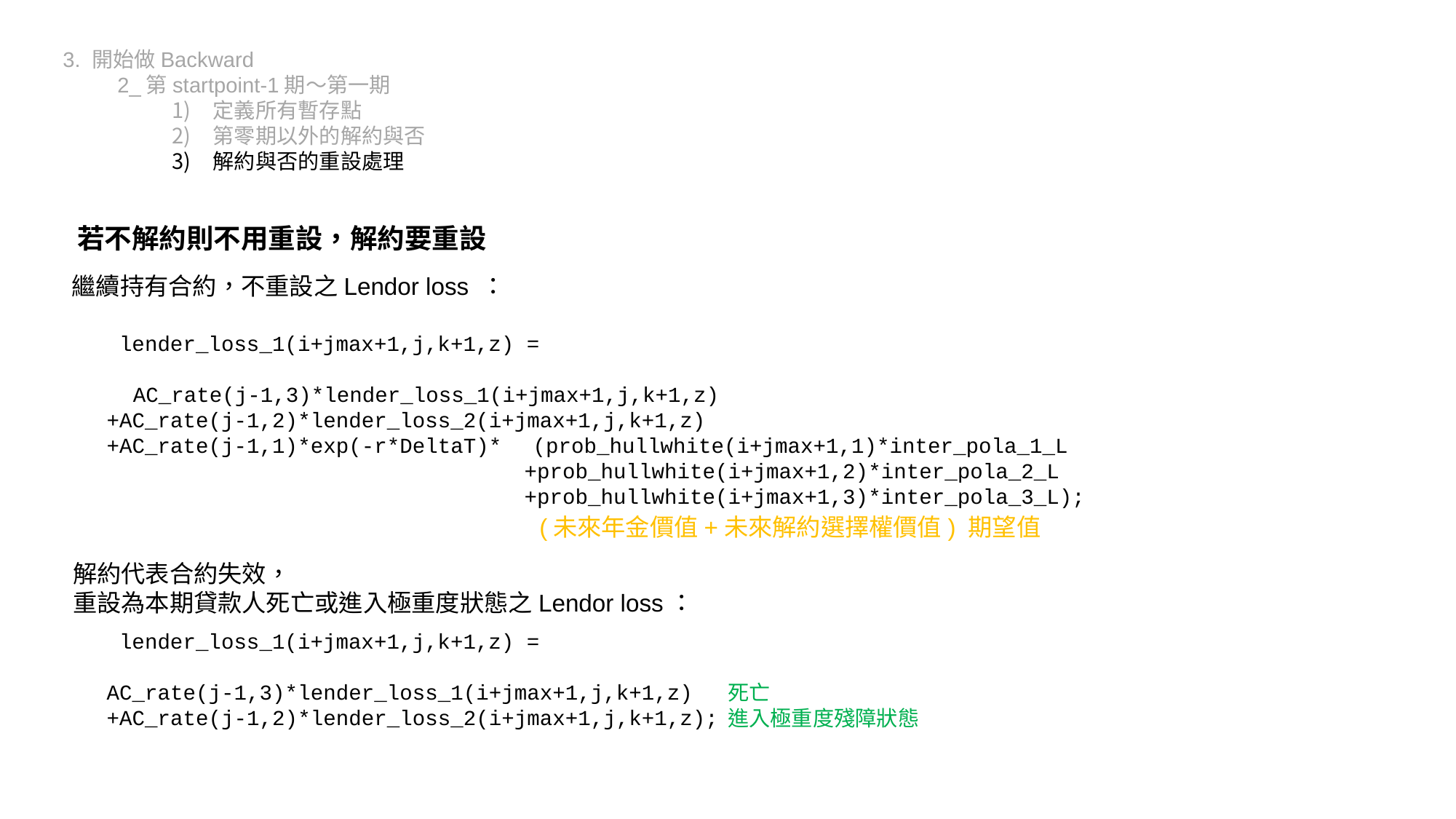

3. 開始做Backward
2_第startpoint-1期～第一期
定義所有暫存點
第零期以外的解約與否
解約與否的重設處理
若不解約則不用重設，解約要重設
繼續持有合約，不重設之Lendor loss ：
 lender_loss_1(i+jmax+1,j,k+1,z) =

　AC_rate(j-1,3)*lender_loss_1(i+jmax+1,j,k+1,z)
+AC_rate(j-1,2)*lender_loss_2(i+jmax+1,j,k+1,z)
+AC_rate(j-1,1)*exp(-r*DeltaT)*　(prob_hullwhite(i+jmax+1,1)*inter_pola_1_L
			　　　　+prob_hullwhite(i+jmax+1,2)*inter_pola_2_L
			　　　　+prob_hullwhite(i+jmax+1,3)*inter_pola_3_L);
(未來年金價值+未來解約選擇權價值) 期望值
解約代表合約失效，
重設為本期貸款人死亡或進入極重度狀態之Lendor loss：
 lender_loss_1(i+jmax+1,j,k+1,z) =

AC_rate(j-1,3)*lender_loss_1(i+jmax+1,j,k+1,z)
+AC_rate(j-1,2)*lender_loss_2(i+jmax+1,j,k+1,z);
死亡
進入極重度殘障狀態